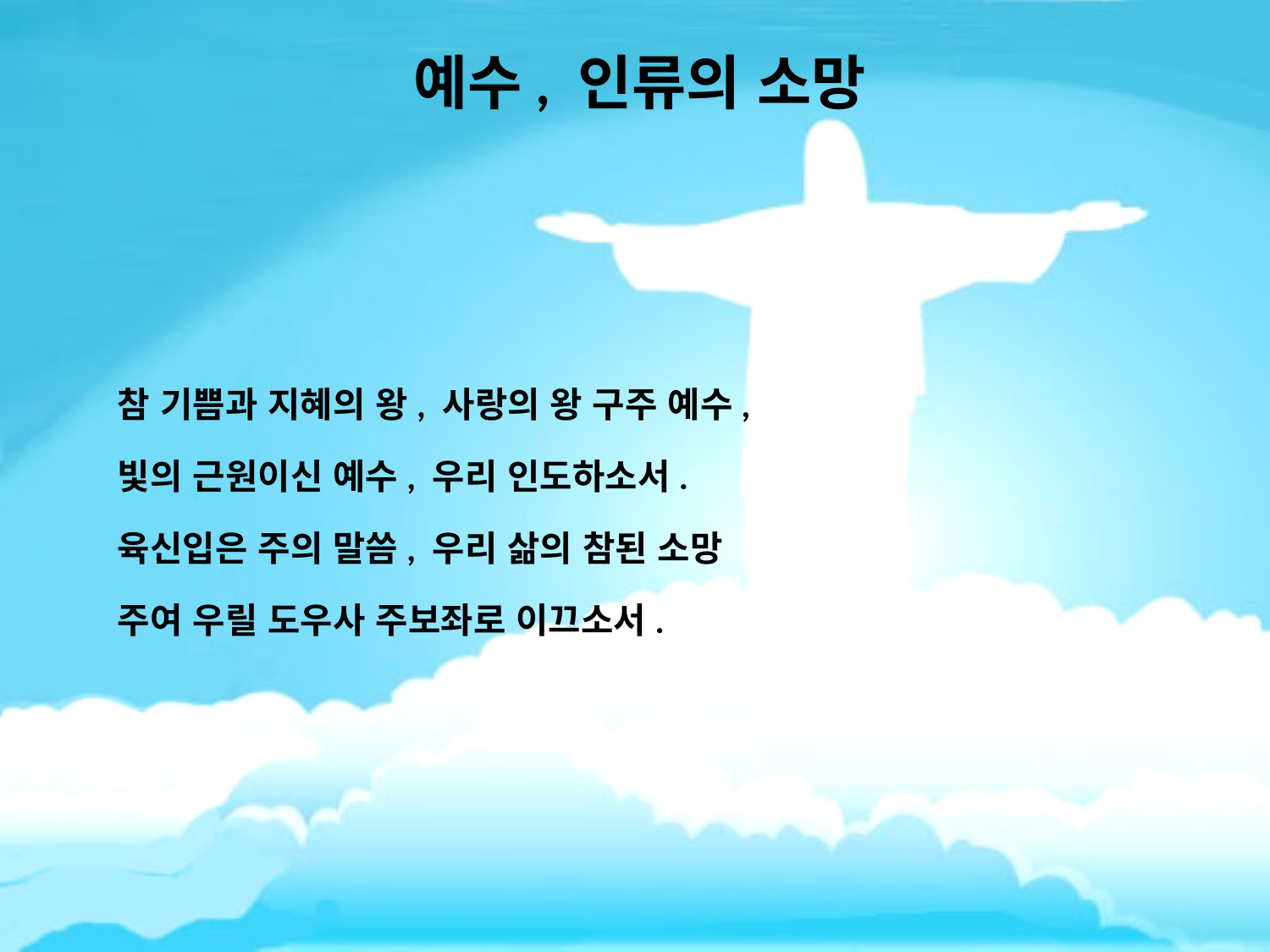

# 예수, 인류의 소망
참 기쁨과 지혜의 왕, 사랑의 왕 구주 예수,
빛의 근원이신 예수, 우리 인도하소서.
육신입은 주의 말씀, 우리 삶의 참된 소망
주여 우릴 도우사 주보좌로 이끄소서.